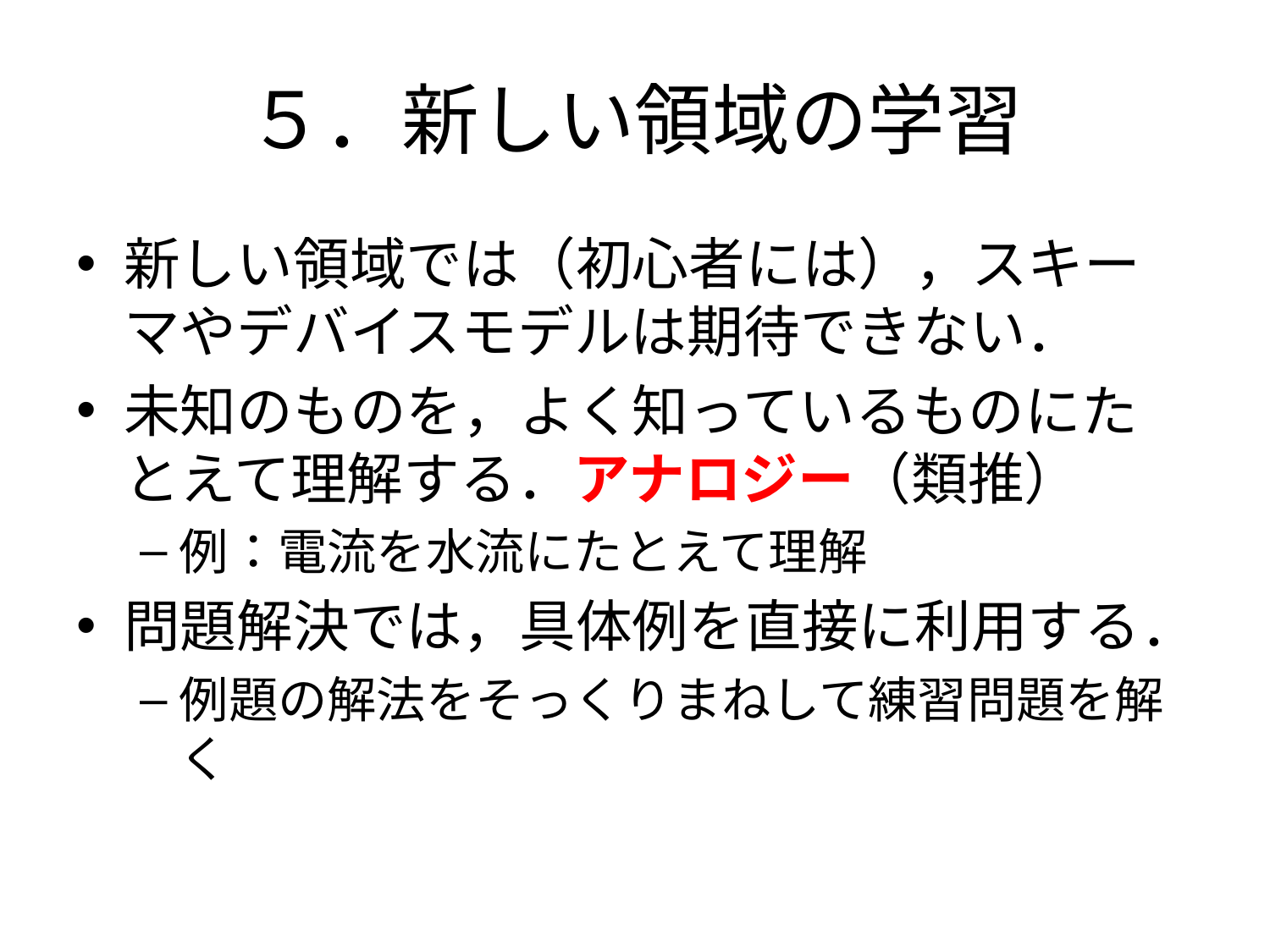

# ５．新しい領域の学習
新しい領域では（初心者には），スキーマやデバイスモデルは期待できない．
未知のものを，よく知っているものにたとえて理解する．アナロジー（類推）
例：電流を水流にたとえて理解
問題解決では，具体例を直接に利用する．
例題の解法をそっくりまねして練習問題を解く